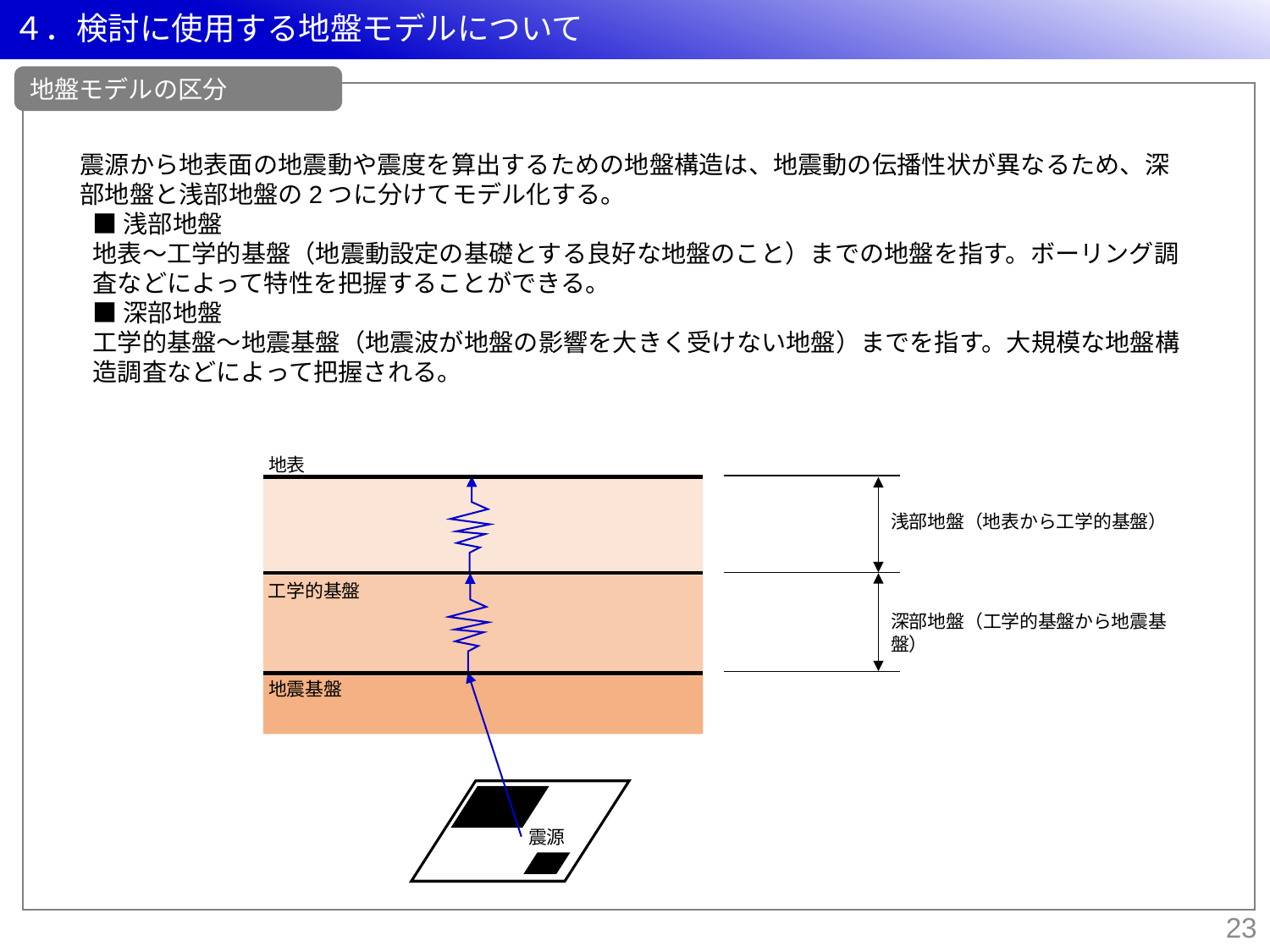

４．検討に使用する地盤モデルについて
地盤モデルの区分

震源から地表面の地震動や震度を算出するための地盤構造は、地震動の伝播性状が異なるため、深部地盤と浅部地盤の2つに分けてモデル化する。
■浅部地盤
地表～工学的基盤（地震動設定の基礎とする良好な地盤のこと）までの地盤を指す。ボーリング調査などによって特性を把握することができる。
■深部地盤
工学的基盤～地震基盤（地震波が地盤の影響を大きく受けない地盤）までを指す。大規模な地盤構造調査などによって把握される。

地表

浅部地盤（地表から工学的基盤）

工学的基盤

深部地盤（工学的基盤から地震基盤）
地震基盤

震源

23